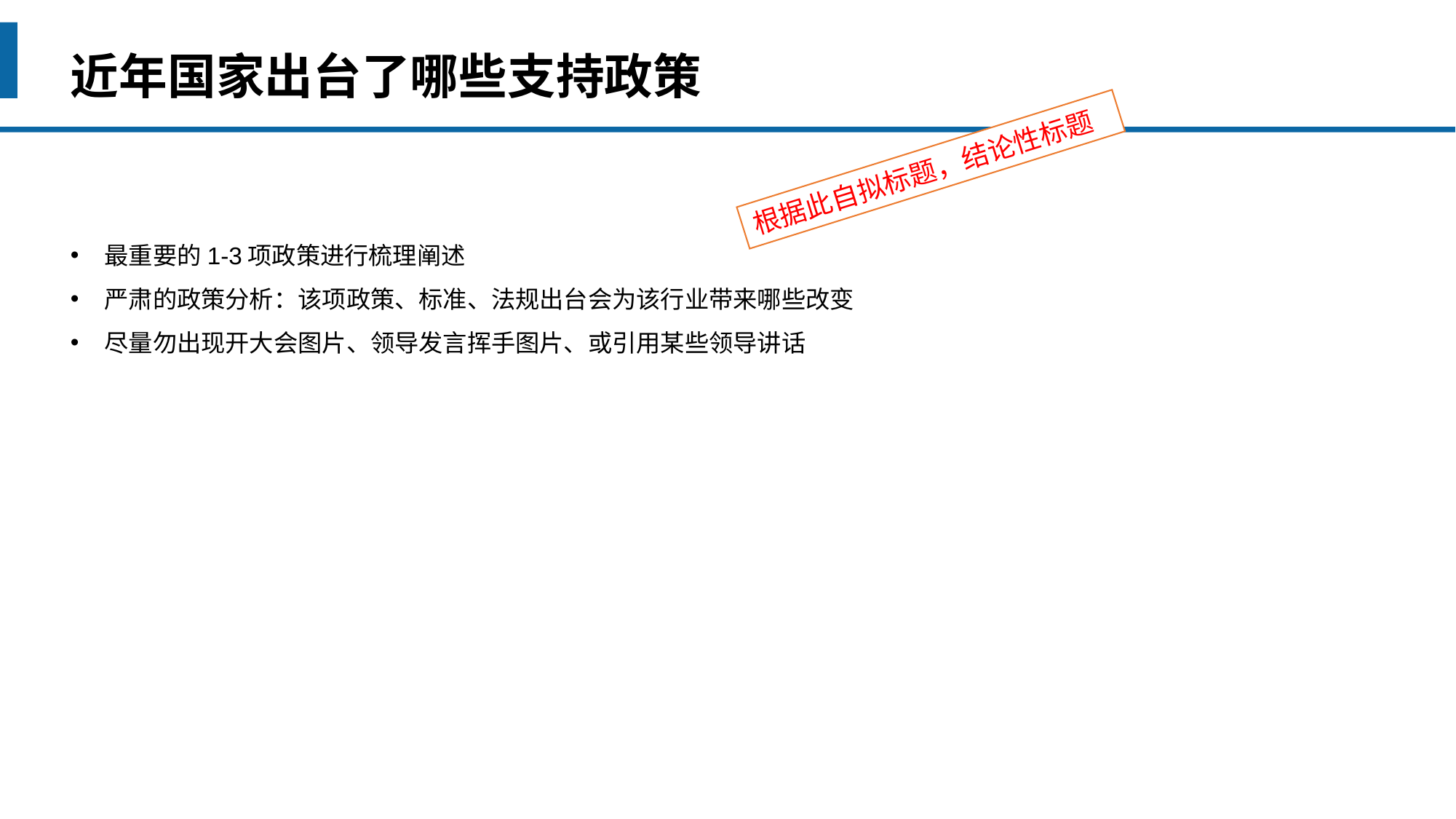

近年国家出台了哪些支持政策

根据此自拟标题，结论性标题
最重要的1-3项政策进行梳理阐述
严肃的政策分析：该项政策、标准、法规出台会为该行业带来哪些改变
尽量勿出现开大会图片、领导发言挥手图片、或引用某些领导讲话